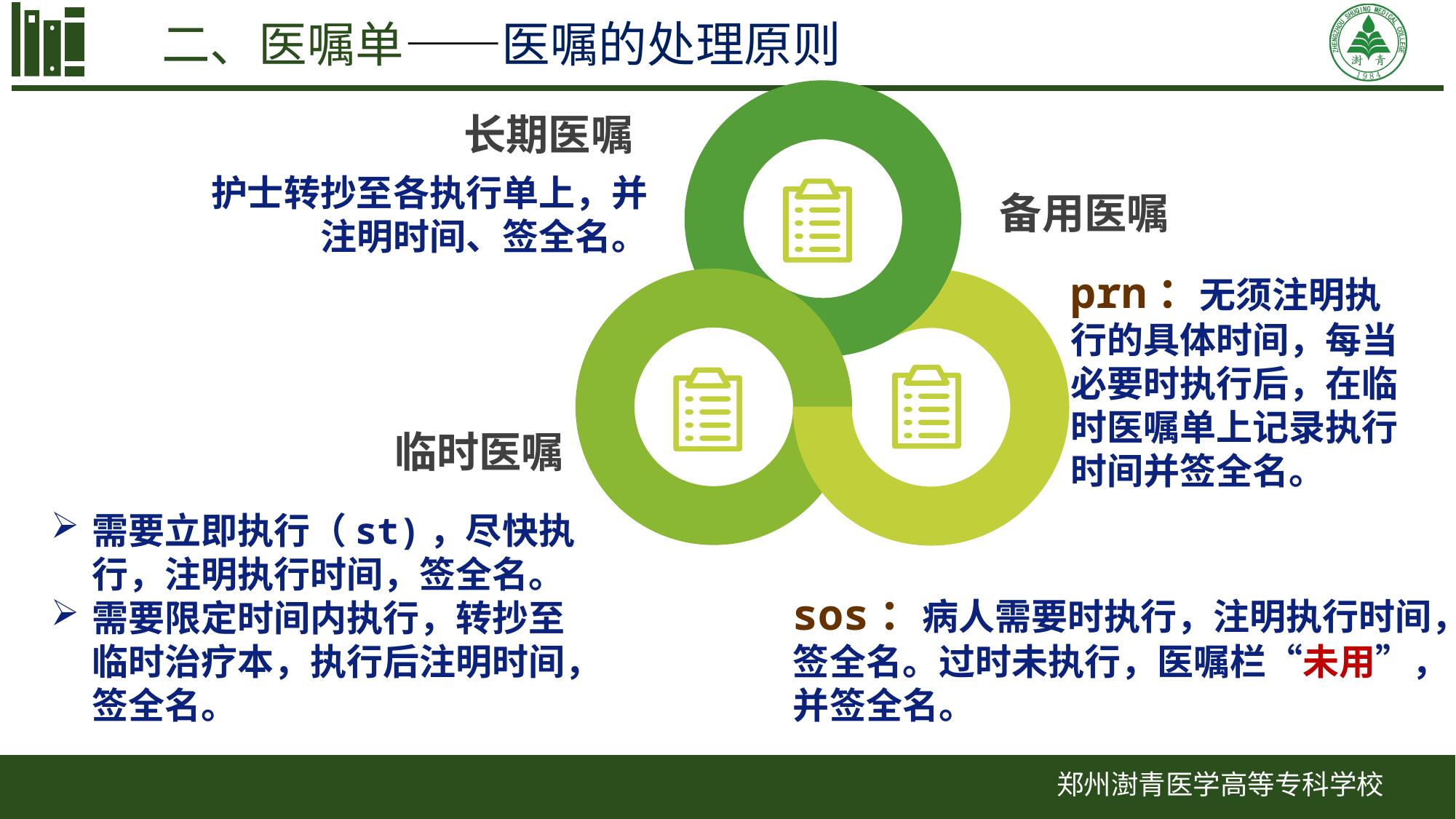

二、医嘱单——医嘱的处理原则

长期医嘱
护士转抄至各执行单上，并注明时间、签全名。

备用医嘱
prn：无须注明执行的具体时间，每当必要时执行后，在临时医嘱单上记录执行时间并签全名。

临时医嘱
需要立即执行（st)，尽快执行，注明执行时间，签全名。
需要限定时间内执行，转抄至临时治疗本，执行后注明时间，签全名。
sos：病人需要时执行，注明执行时间，签全名。过时未执行，医嘱栏“未用”，并签全名。
郑州澍青医学高等专科学校